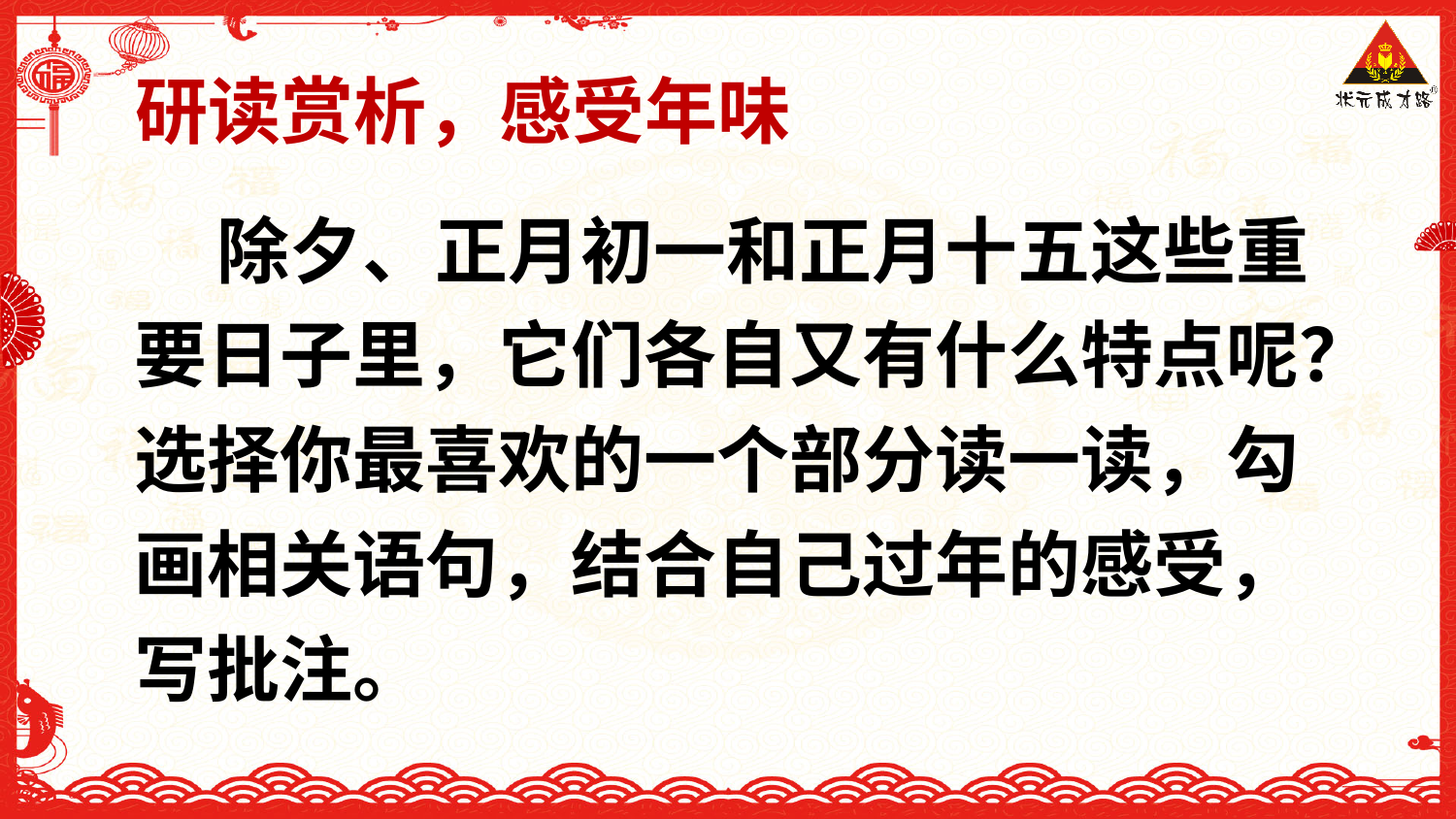

研读赏析，感受年味
    除夕、正月初一和正月十五这些重要日子里，它们各自又有什么特点呢？选择你最喜欢的一个部分读一读，勾画相关语句，结合自己过年的感受，写批注。